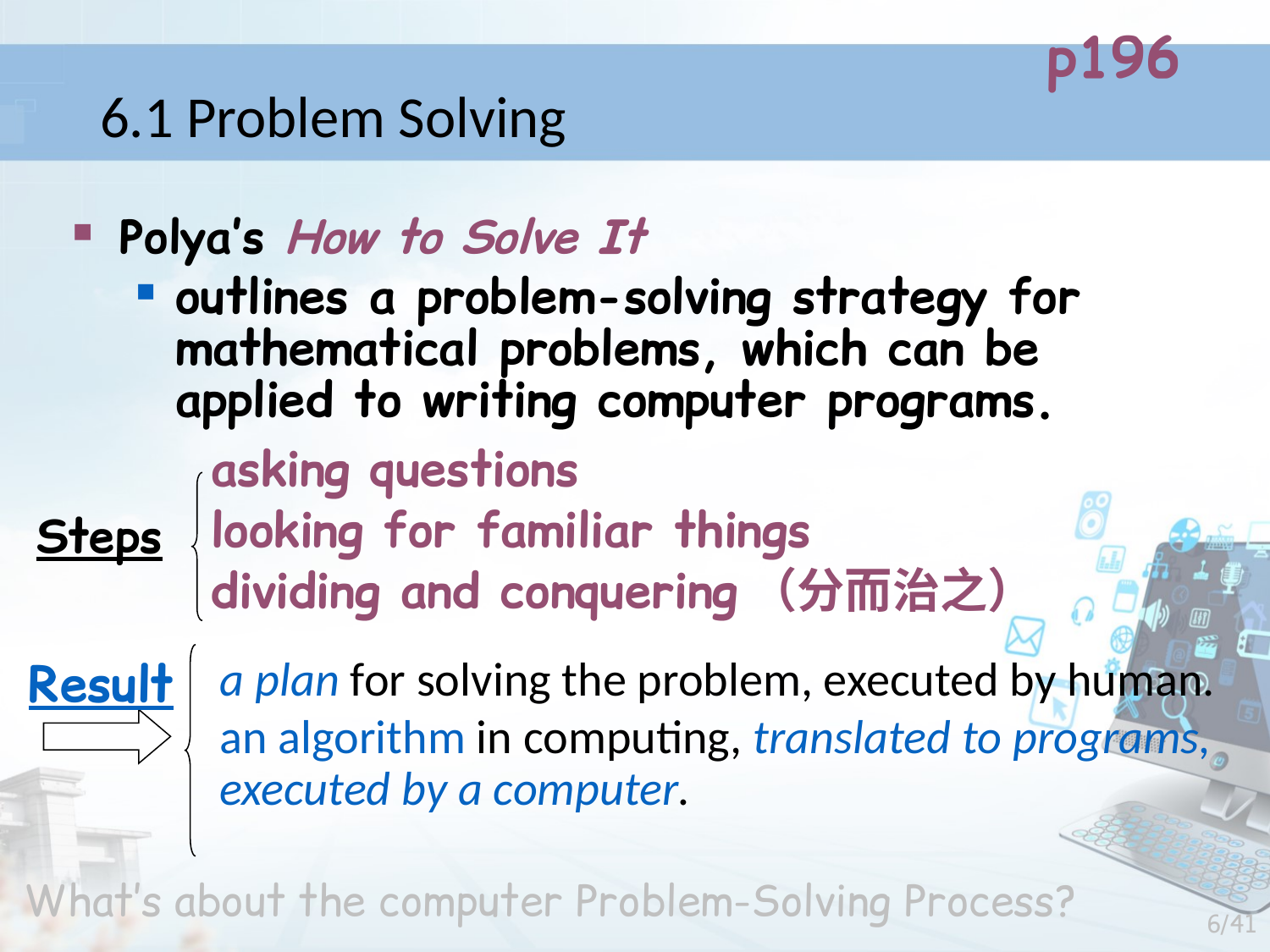

p196
# 6.1 Problem Solving
Polya’s How to Solve It
outlines a problem-solving strategy for mathematical problems, which can be applied to writing computer programs.
	asking questions
	looking for familiar things
	dividing and conquering（分而治之）

Steps

Result
	a plan for solving the problem, executed by human.
	an algorithm in computing, translated to programs, executed by a computer.

What’s about the computer Problem-Solving Process?
6/41